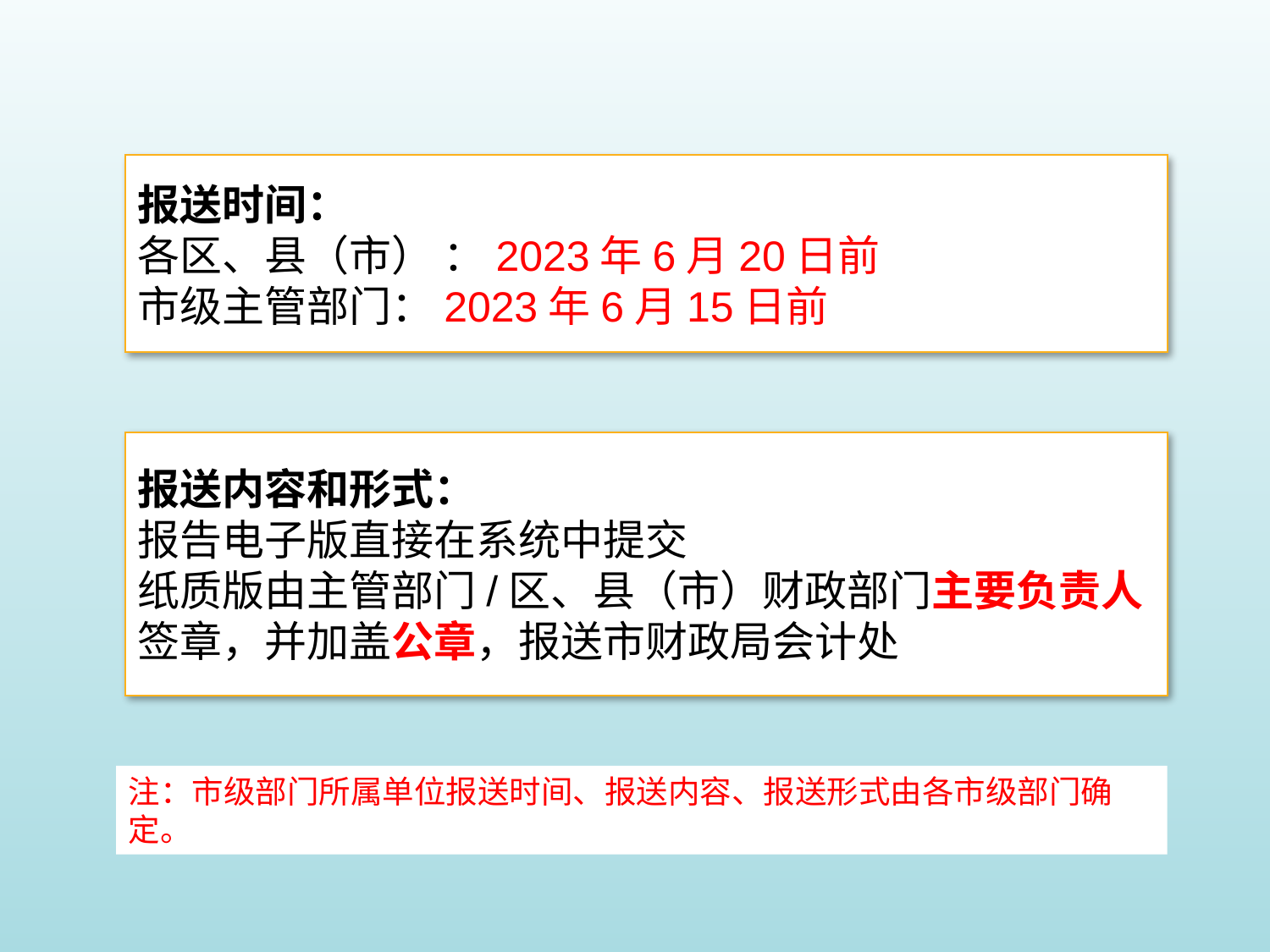

报送时间：
各区、县（市） ：2023年6月20日前
市级主管部门：2023年6月15日前
报送内容和形式：
报告电子版直接在系统中提交
纸质版由主管部门/区、县（市）财政部门主要负责人签章，并加盖公章，报送市财政局会计处
注：市级部门所属单位报送时间、报送内容、报送形式由各市级部门确定。